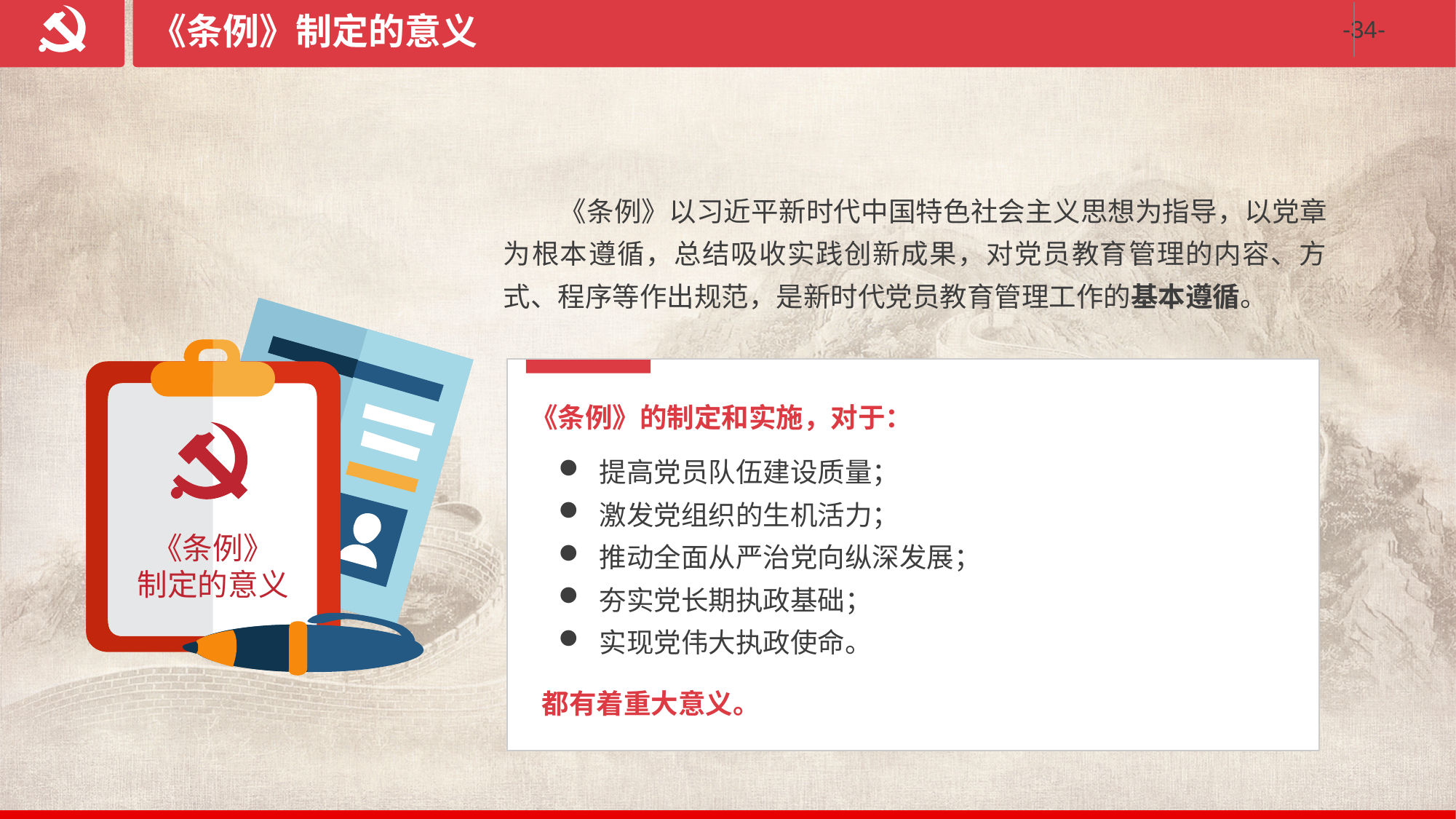

《条例》制定的意义
《条例》以习近平新时代中国特色社会主义思想为指导，以党章为根本遵循，总结吸收实践创新成果，对党员教育管理的内容、方式、程序等作出规范，是新时代党员教育管理工作的基本遵循。

《条例》
制定的意义

 《条例》的制定和实施，对于：
提高党员队伍建设质量；
激发党组织的生机活力；
推动全面从严治党向纵深发展；
夯实党长期执政基础；
实现党伟大执政使命。
都有着重大意义。